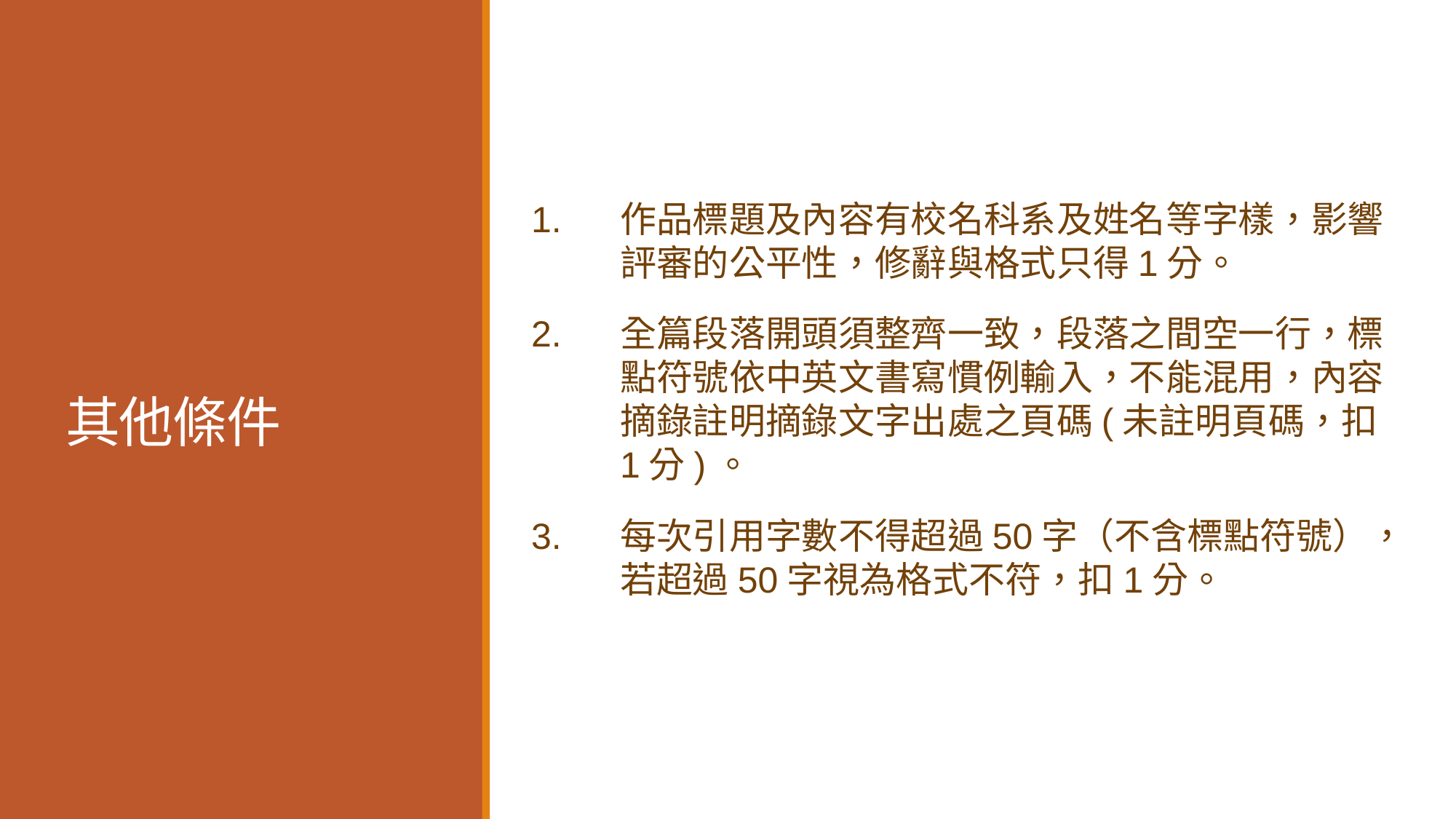

# 其他條件
作品標題及內容有校名科系及姓名等字樣，影響評審的公平性，修辭與格式只得1分。
全篇段落開頭須整齊一致，段落之間空一行，標點符號依中英文書寫慣例輸入，不能混用，內容摘錄註明摘錄文字出處之頁碼(未註明頁碼，扣1分)。
每次引用字數不得超過50字（不含標點符號），若超過50字視為格式不符，扣1分。